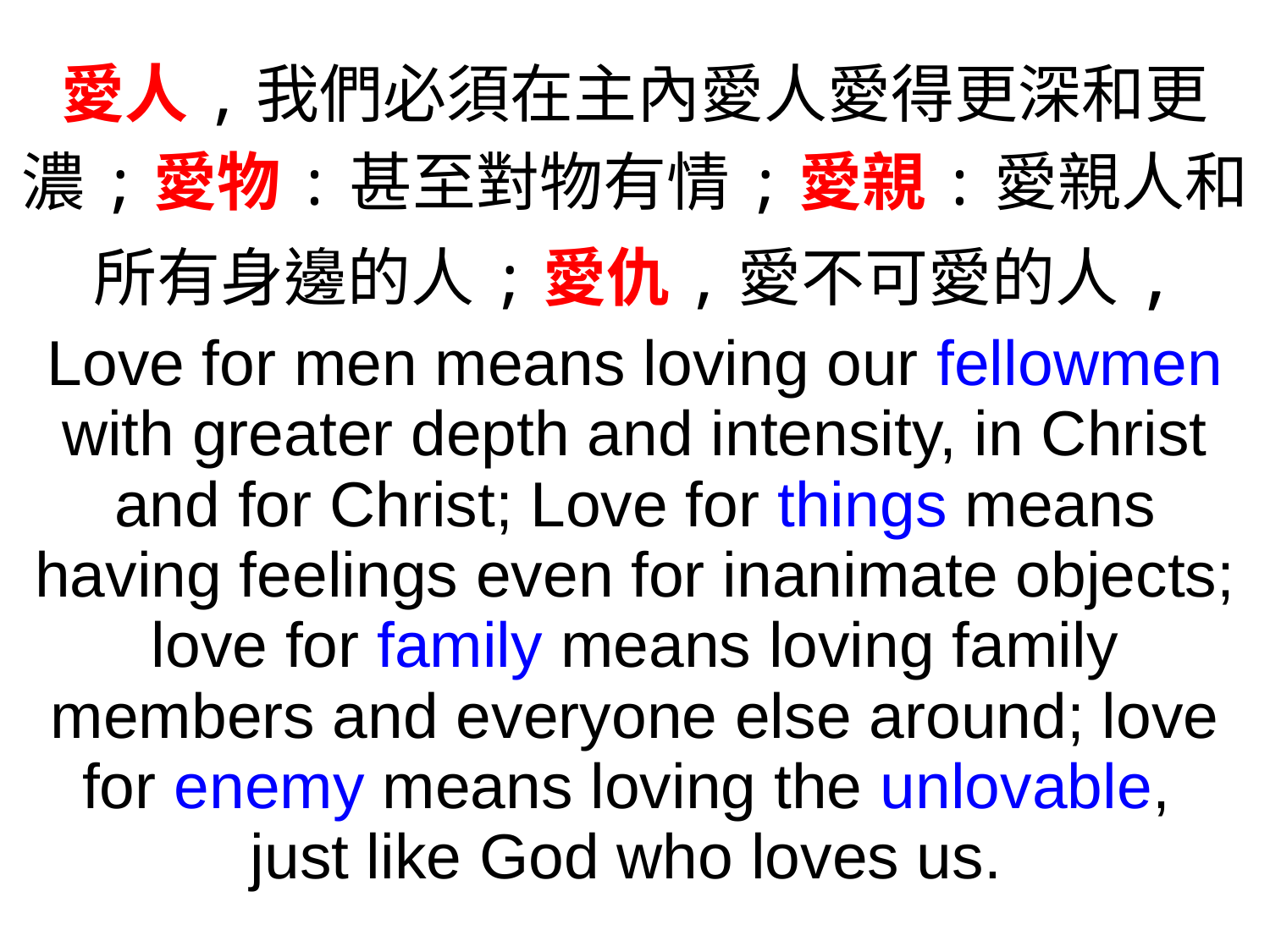

愛人,我們必須在主內愛人愛得更深和更濃;愛物:甚至對物有情;愛親:愛親人和
所有身邊的人;愛仇,愛不可愛的人,
Love for men means loving our fellowmen with greater depth and intensity, in Christ and for Christ; Love for things means having feelings even for inanimate objects; love for family means loving family members and everyone else around; love for enemy means loving the unlovable,
just like God who loves us.